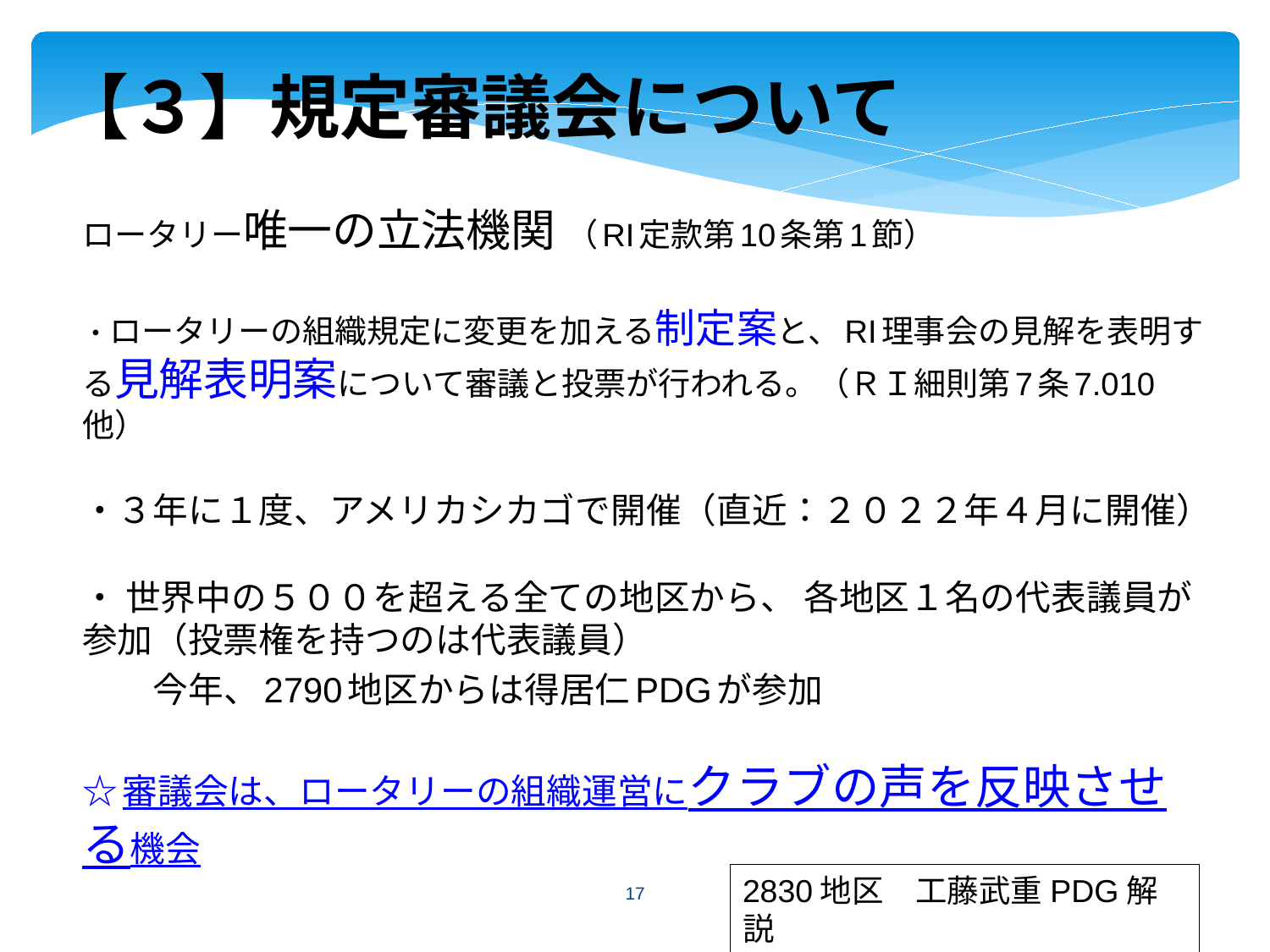

【３】規定審議会について
ロータリー唯一の立法機関 （RI定款第10条第1節）

・ロータリーの組織規定に変更を加える制定案と、RI理事会の見解を表明する見解表明案について審議と投票が行われる。（ＲＩ細則第7条7.010他）

・３年に１度、アメリカシカゴで開催（直近：２０２２年４月に開催）

・ 世界中の５００を超える全ての地区から、 各地区１名の代表議員が参加（投票権を持つのは代表議員）
　　今年、2790地区からは得居仁PDGが参加

☆審議会は、ロータリーの組織運営にクラブの声を反映させる機会

2830地区　工藤武重PDG解説
17